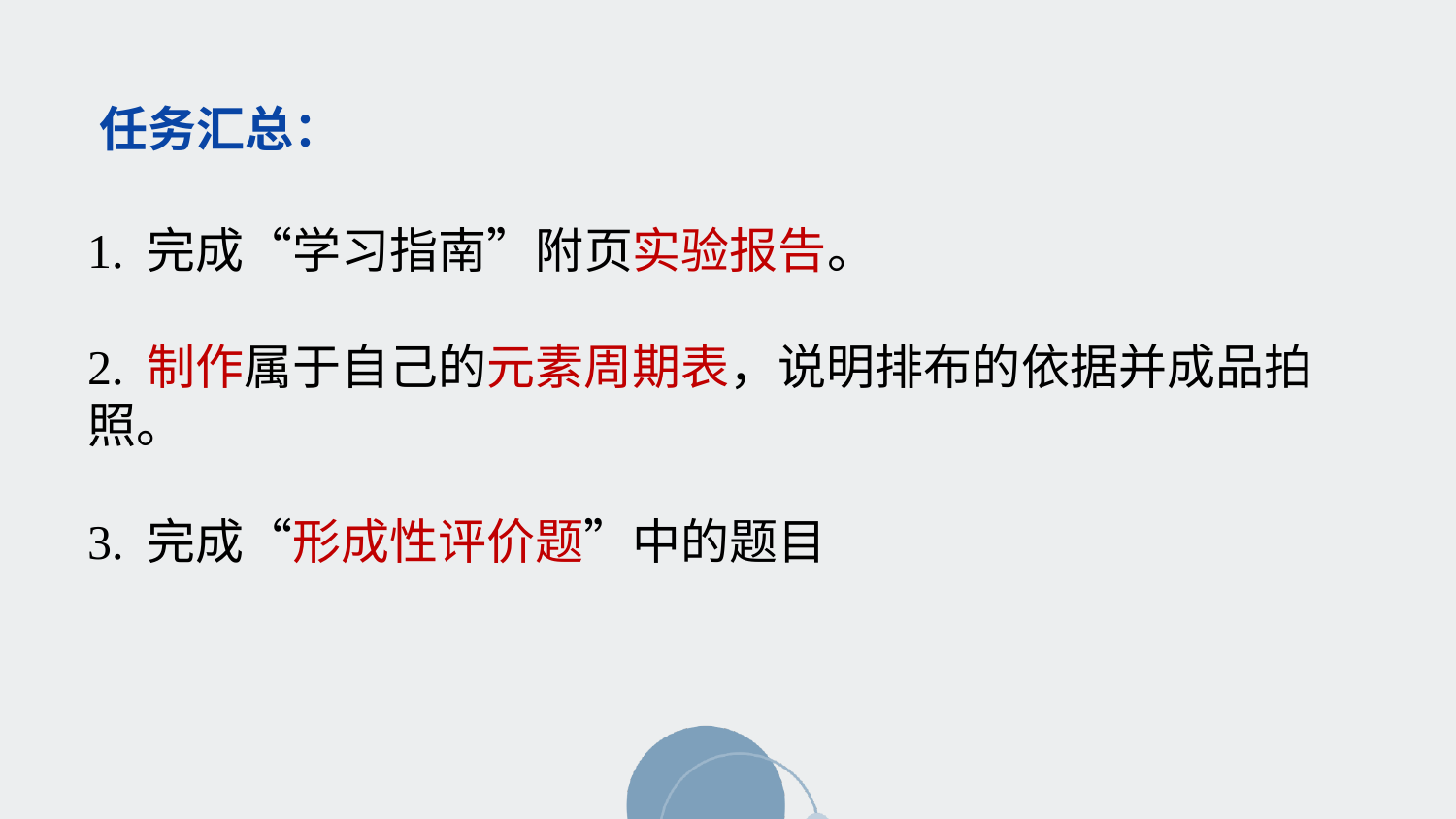

任务汇总：
1. 完成“学习指南”附页实验报告。

2. 制作属于自己的元素周期表，说明排布的依据并成品拍照。

3. 完成“形成性评价题”中的题目